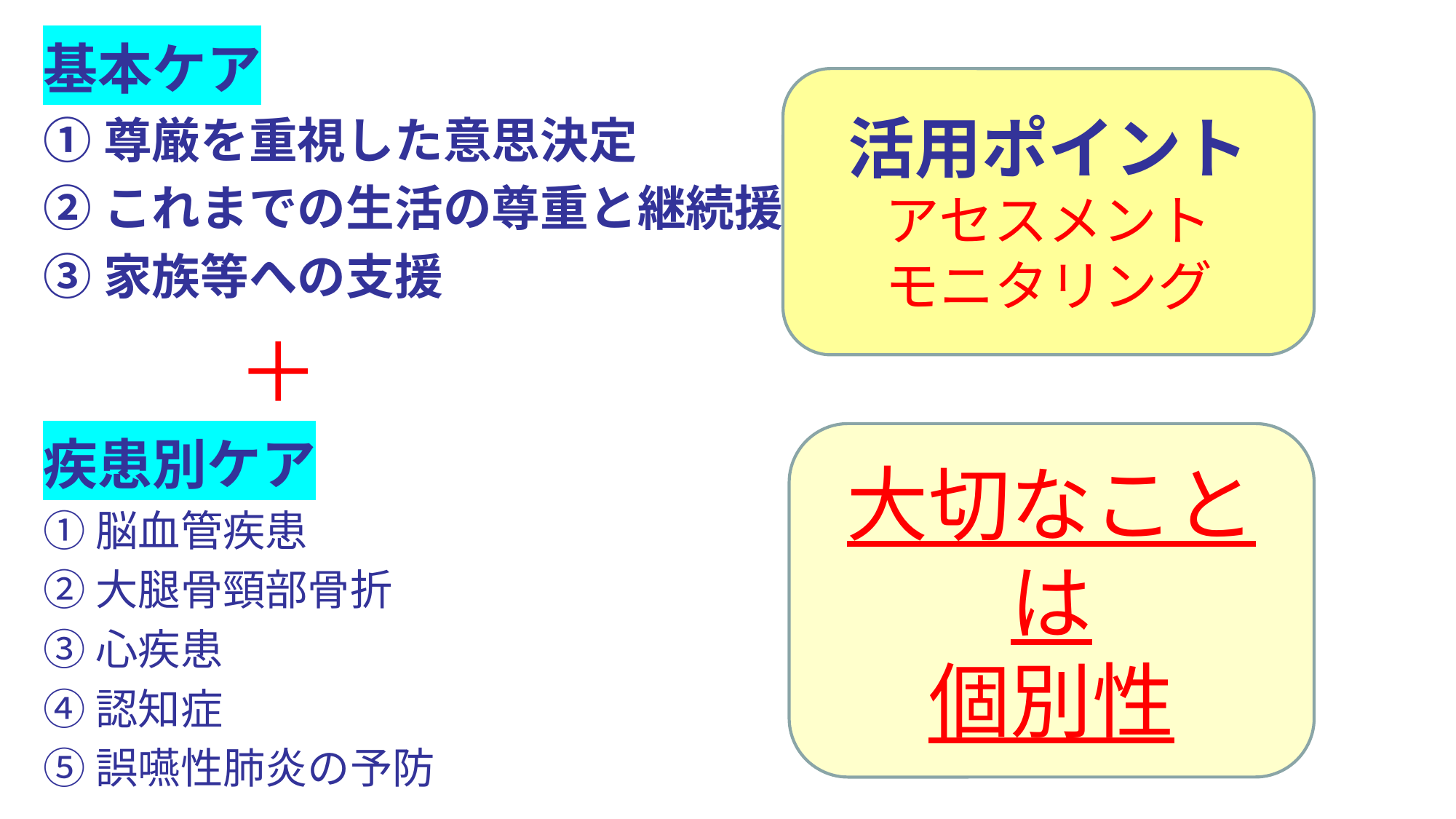

基本ケア
①尊厳を重視した意思決定
②これまでの生活の尊重と継続援
③家族等への支援
　　　　＋
疾患別ケア
①脳血管疾患
②大腿骨頸部骨折
③心疾患
④認知症
⑤誤嚥性肺炎の予防

活用ポイント
アセスメント
モニタリング
大切なことは
個別性